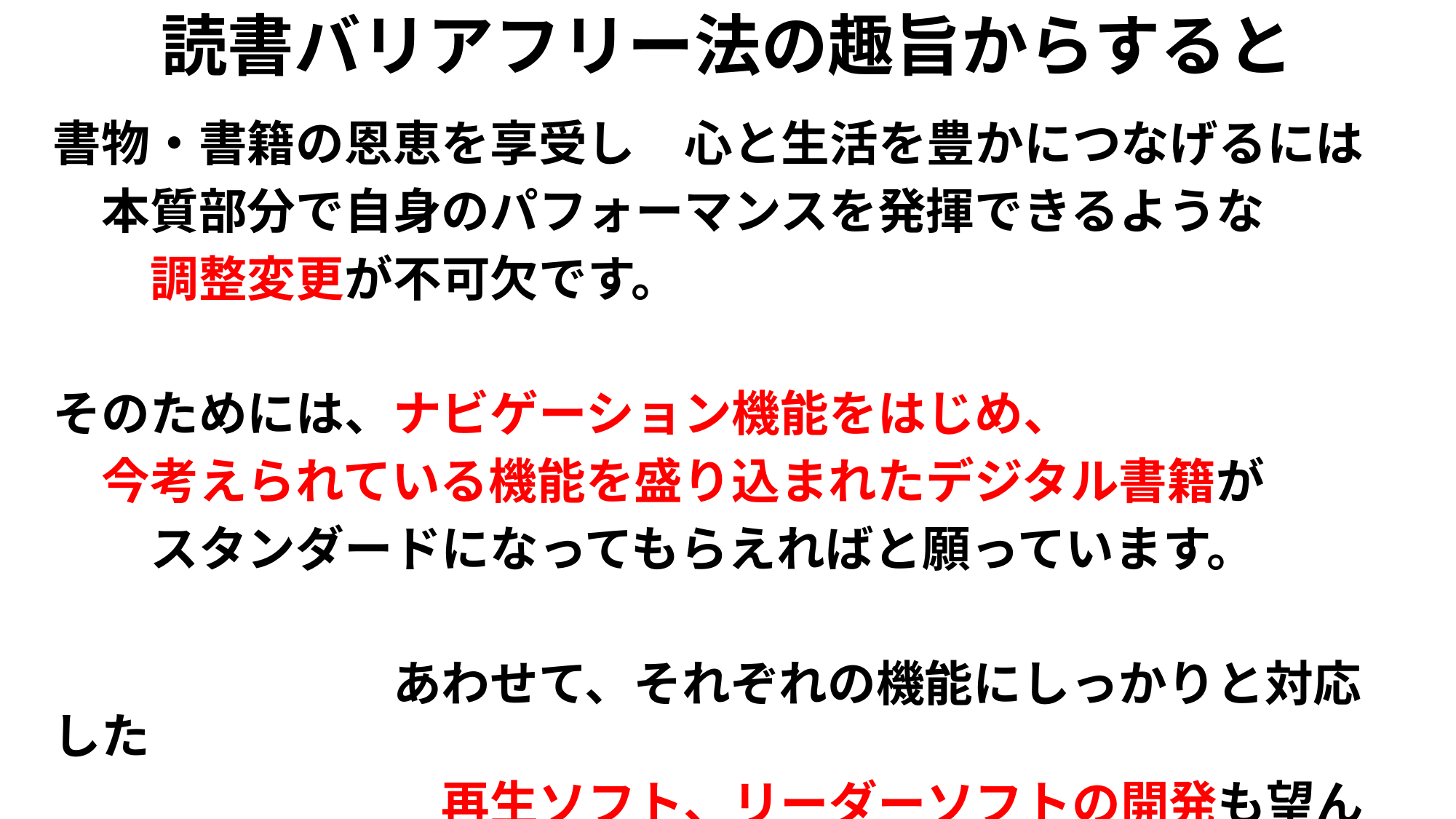

# 読書バリアフリー法の趣旨からすると
書物・書籍の恩恵を享受し　心と生活を豊かにつなげるには
　本質部分で自身のパフォーマンスを発揮できるような
　　調整変更が不可欠です。

そのためには、ナビゲーション機能をはじめ、
　今考えられている機能を盛り込まれたデジタル書籍が
　　スタンダードになってもらえればと願っています。

　　　　　　　あわせて、それぞれの機能にしっかりと対応した
　　　　　　　　再生ソフト、リーダーソフトの開発も望んでいます。